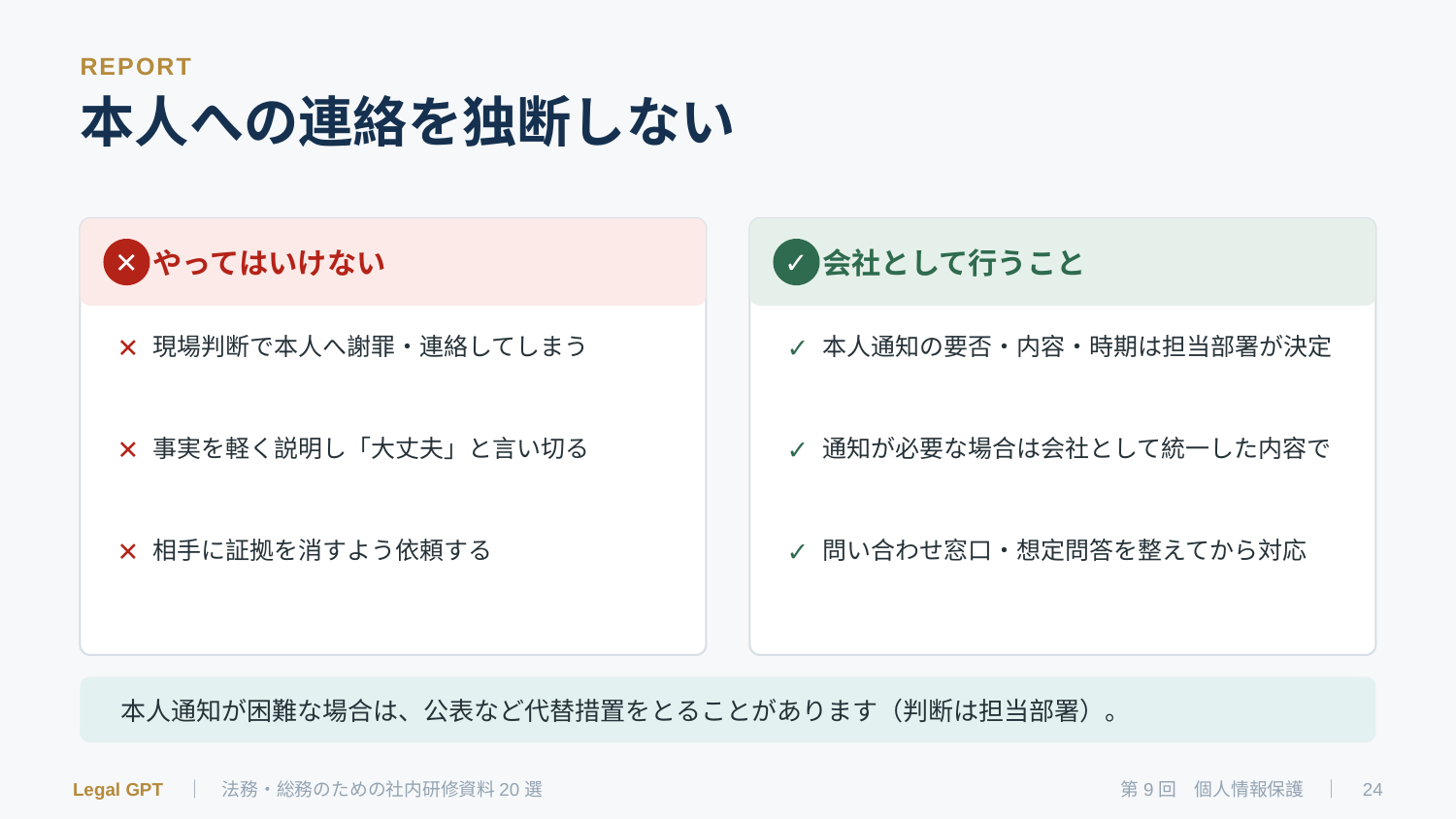

REPORT
本人への連絡を独断しない

やってはいけない

会社として行うこと

✕

✓
✕
現場判断で本人へ謝罪・連絡してしまう
✓
本人通知の要否・内容・時期は担当部署が決定
✕
事実を軽く説明し「大丈夫」と言い切る
✓
通知が必要な場合は会社として統一した内容で
✕
相手に証拠を消すよう依頼する
✓
問い合わせ窓口・想定問答を整えてから対応

本人通知が困難な場合は、公表など代替措置をとることがあります（判断は担当部署）。
Legal GPT　｜　法務・総務のための社内研修資料20選
第9回　個人情報保護　｜　24